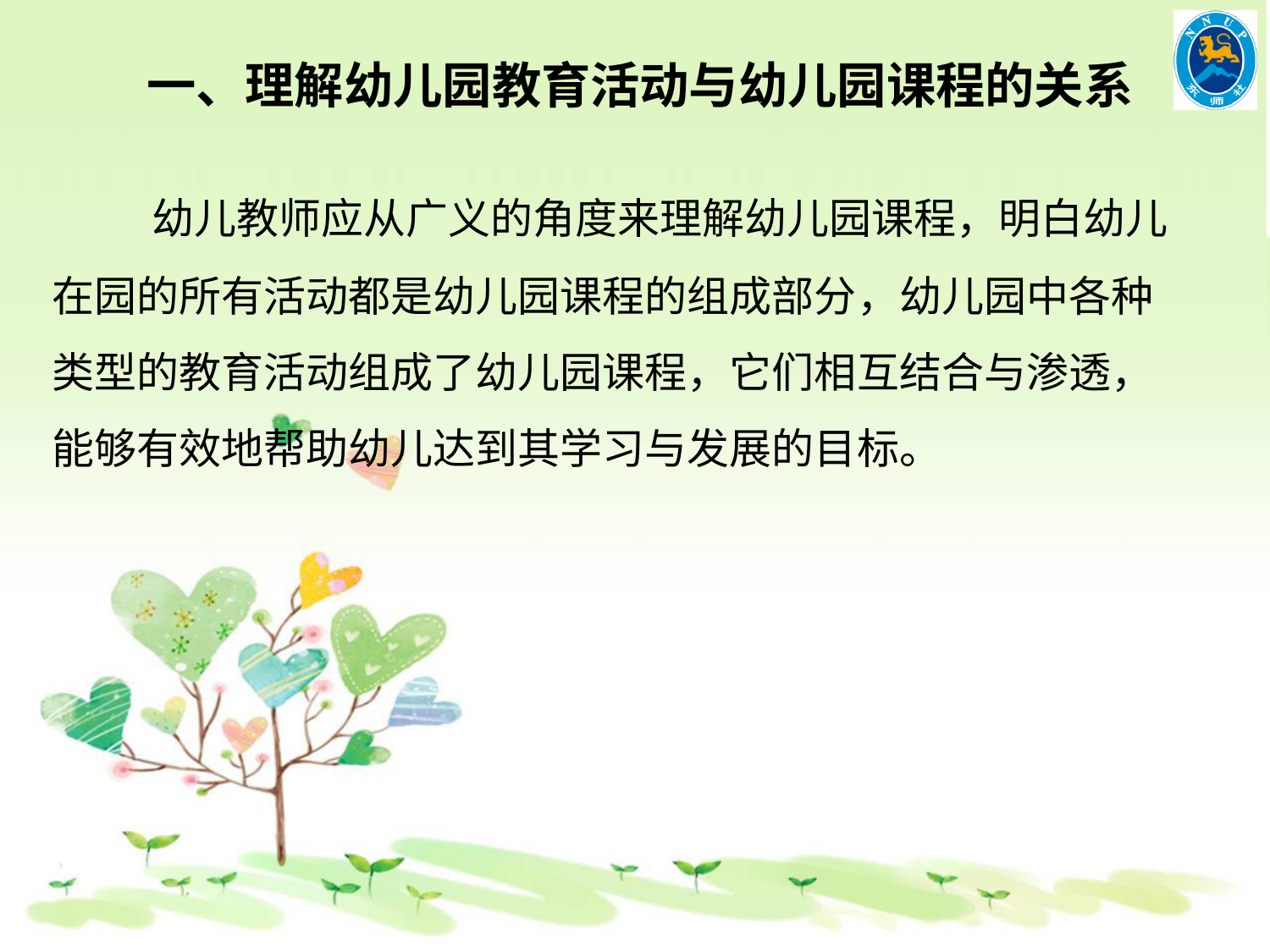

一、理解幼儿园教育活动与幼儿园课程的关系
        幼儿教师应从广义的角度来理解幼儿园课程，明白幼儿在园的所有活动都是幼儿园课程的组成部分，幼儿园中各种类型的教育活动组成了幼儿园课程，它们相互结合与渗透，能够有效地帮助幼儿达到其学习与发展的目标。